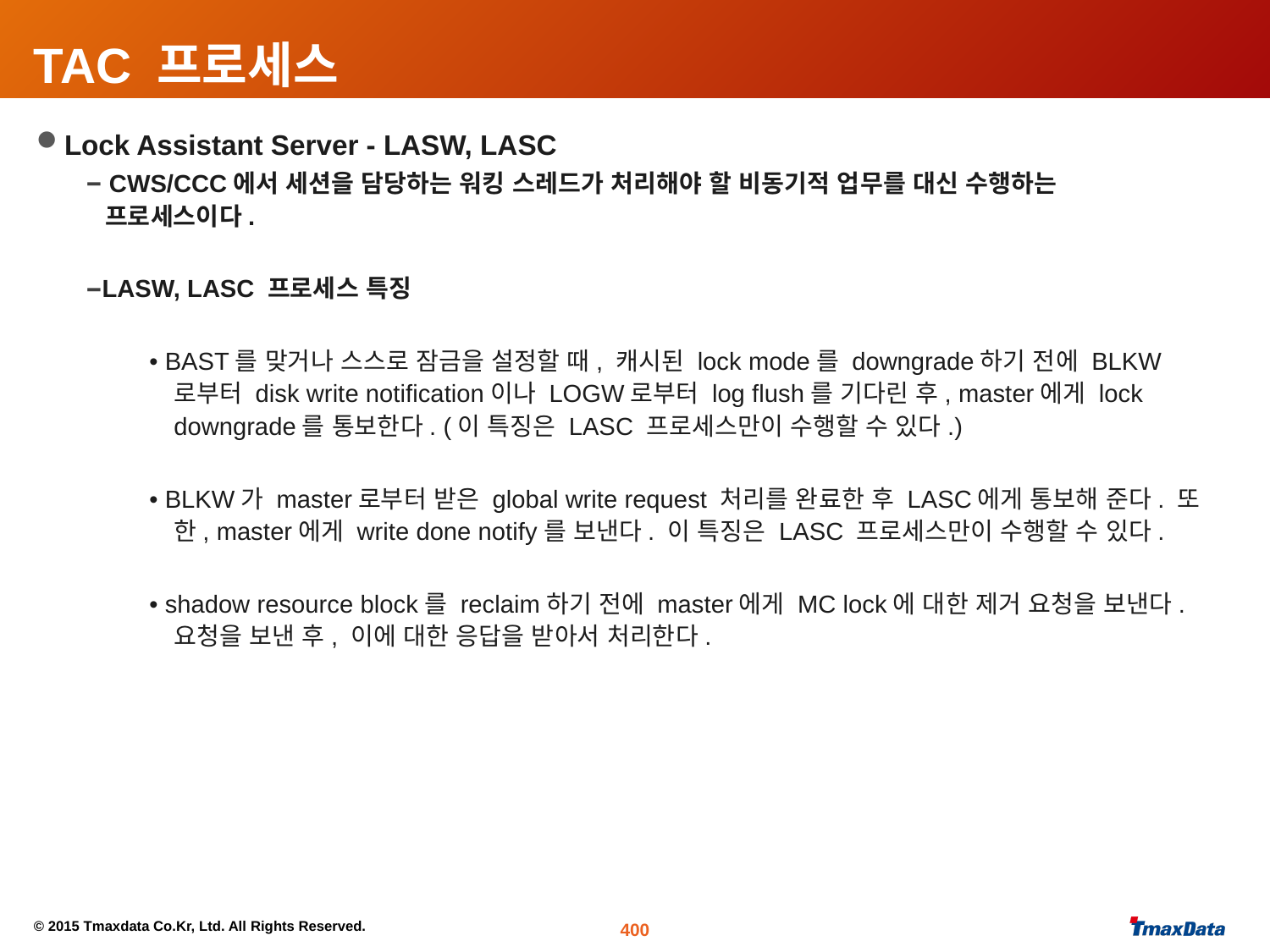

TAC 프로세스
Lock Assistant Server - LASW, LASC
 CWS/CCC에서 세션을 담당하는 워킹 스레드가 처리해야 할 비동기적 업무를 대신 수행하는
 프로세스이다.

LASW, LASC 프로세스 특징

• BAST를 맞거나 스스로 잠금을 설정할 때, 캐시된 lock mode를 downgrade하기 전에 BLKW로부터 disk write notification이나 LOGW로부터 log flush를 기다린 후, master에게 lock downgrade를 통보한다. (이 특징은 LASC 프로세스만이 수행할 수 있다.)

• BLKW가 master로부터 받은 global write request 처리를 완료한 후 LASC에게 통보해 준다. 또한, master에게 write done notify를 보낸다. 이 특징은 LASC 프로세스만이 수행할 수 있다.

• shadow resource block를 reclaim하기 전에 master에게 MC lock에 대한 제거 요청을 보낸다. 요청을 보낸 후, 이에 대한 응답을 받아서 처리한다.